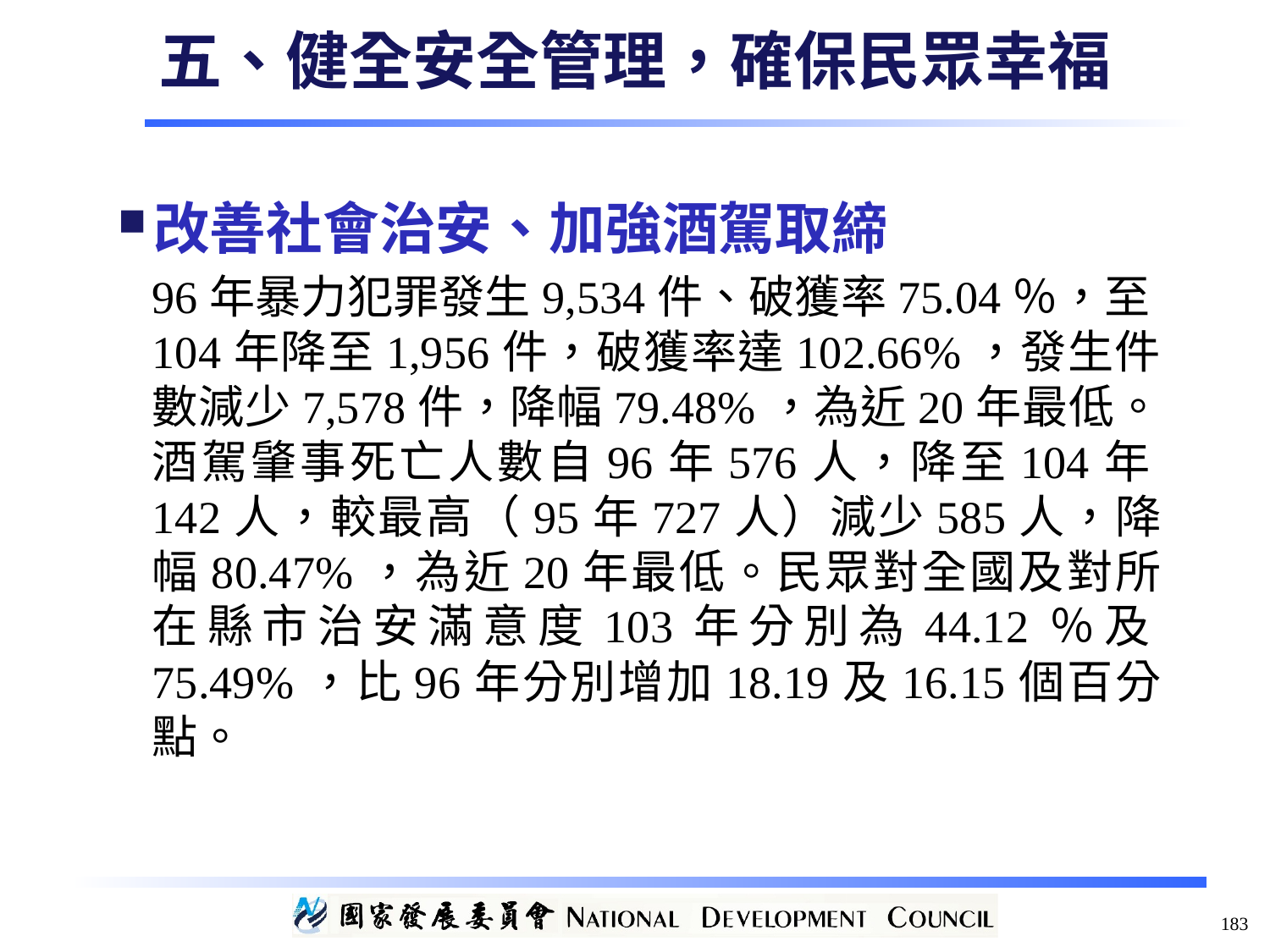

五、健全安全管理，確保民眾幸福
改善社會治安、加強酒駕取締
96年暴力犯罪發生9,534件、破獲率75.04％，至104年降至1,956件，破獲率達102.66%，發生件數減少7,578件，降幅79.48%，為近20年最低。酒駕肇事死亡人數自96年576人，降至104年142人，較最高（95年727人）減少585人，降幅80.47%，為近20年最低。民眾對全國及對所在縣市治安滿意度103年分別為44.12％及75.49%，比96年分別增加18.19及16.15個百分點。
183